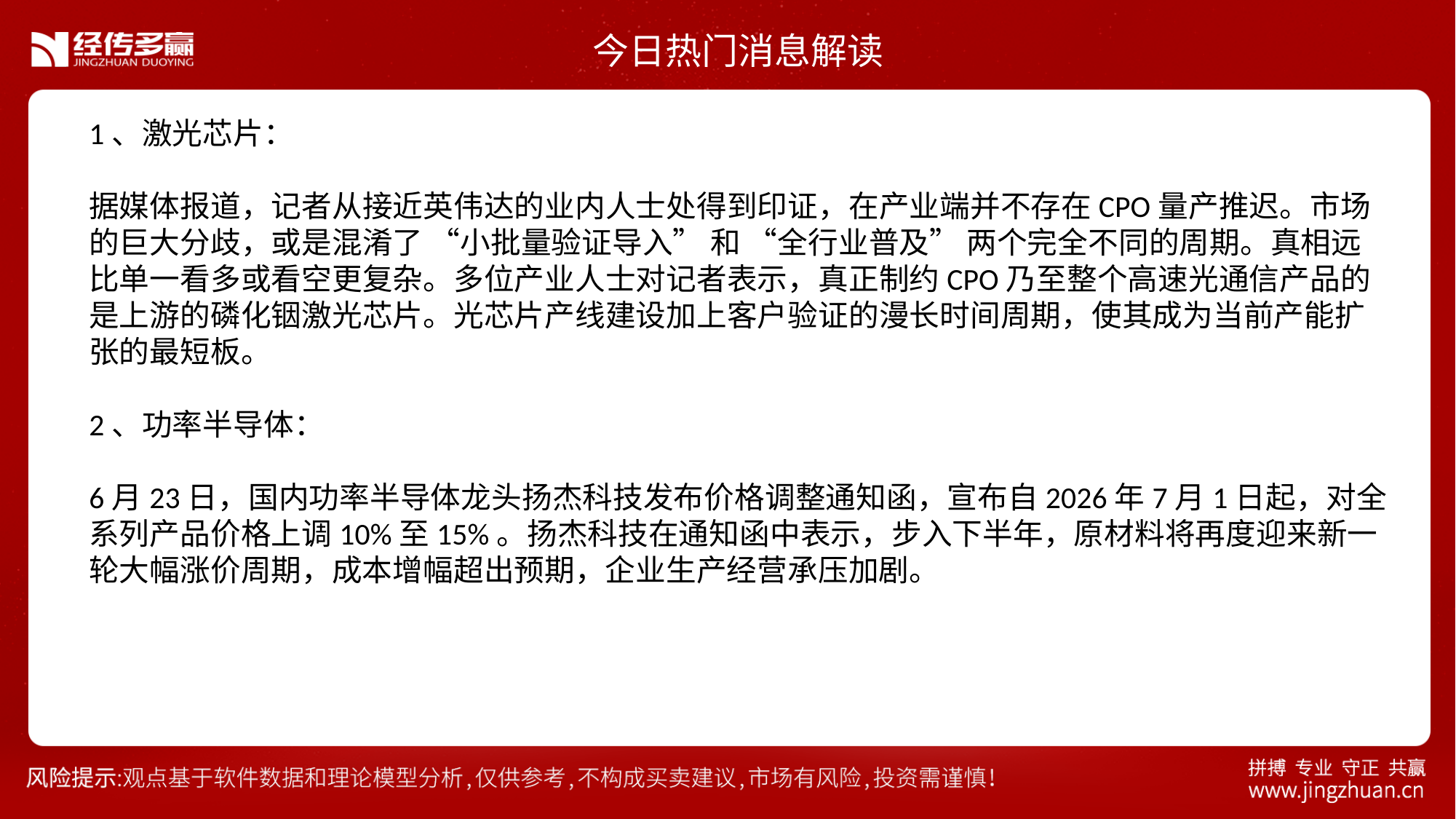

今日热门消息解读
1、激光芯片：

据媒体报道，记者从接近英伟达的业内人士处得到印证，在产业端并不存在CPO量产推迟。市场的巨大分歧，或是混淆了 “小批量验证导入” 和 “全行业普及” 两个完全不同的周期。真相远比单一看多或看空更复杂。多位产业人士对记者表示，真正制约CPO乃至整个高速光通信产品的是上游的磷化铟激光芯片。光芯片产线建设加上客户验证的漫长时间周期，使其成为当前产能扩张的最短板。

2、功率半导体：

6月23日，国内功率半导体龙头扬杰科技发布价格调整通知函，宣布自2026年7月1日起，对全系列产品价格上调10%至15%。扬杰科技在通知函中表示，步入下半年，原材料将再度迎来新一轮大幅涨价周期，成本增幅超出预期，企业生产经营承压加剧。